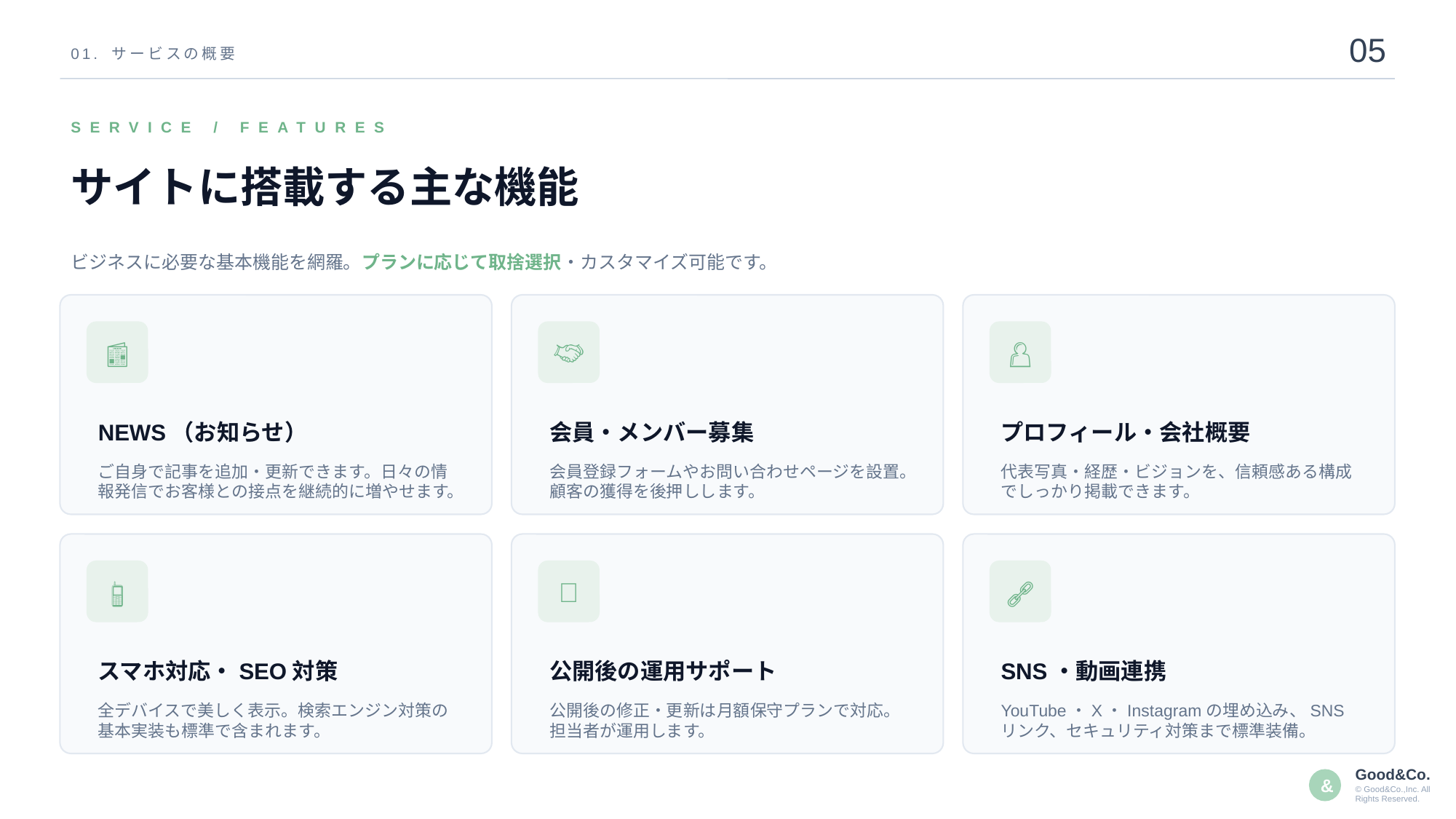

05
01. サービスの概要

SERVICE / FEATURES
サイトに搭載する主な機能
ビジネスに必要な基本機能を網羅。プランに応じて取捨選択・カスタマイズ可能です。

📰

🤝

👤
NEWS（お知らせ）
会員・メンバー募集
プロフィール・会社概要
ご自身で記事を追加・更新できます。日々の情報発信でお客様との接点を継続的に増やせます。
会員登録フォームやお問い合わせページを設置。顧客の獲得を後押しします。
代表写真・経歴・ビジョンを、信頼感ある構成でしっかり掲載できます。

📱

🛟

🔗
スマホ対応・SEO対策
公開後の運用サポート
SNS・動画連携
全デバイスで美しく表示。検索エンジン対策の基本実装も標準で含まれます。
公開後の修正・更新は月額保守プランで対応。担当者が運用します。
YouTube・X・Instagramの埋め込み、SNSリンク、セキュリティ対策まで標準装備。
Good&Co.

&
© Good&Co.,Inc. All Rights Reserved.